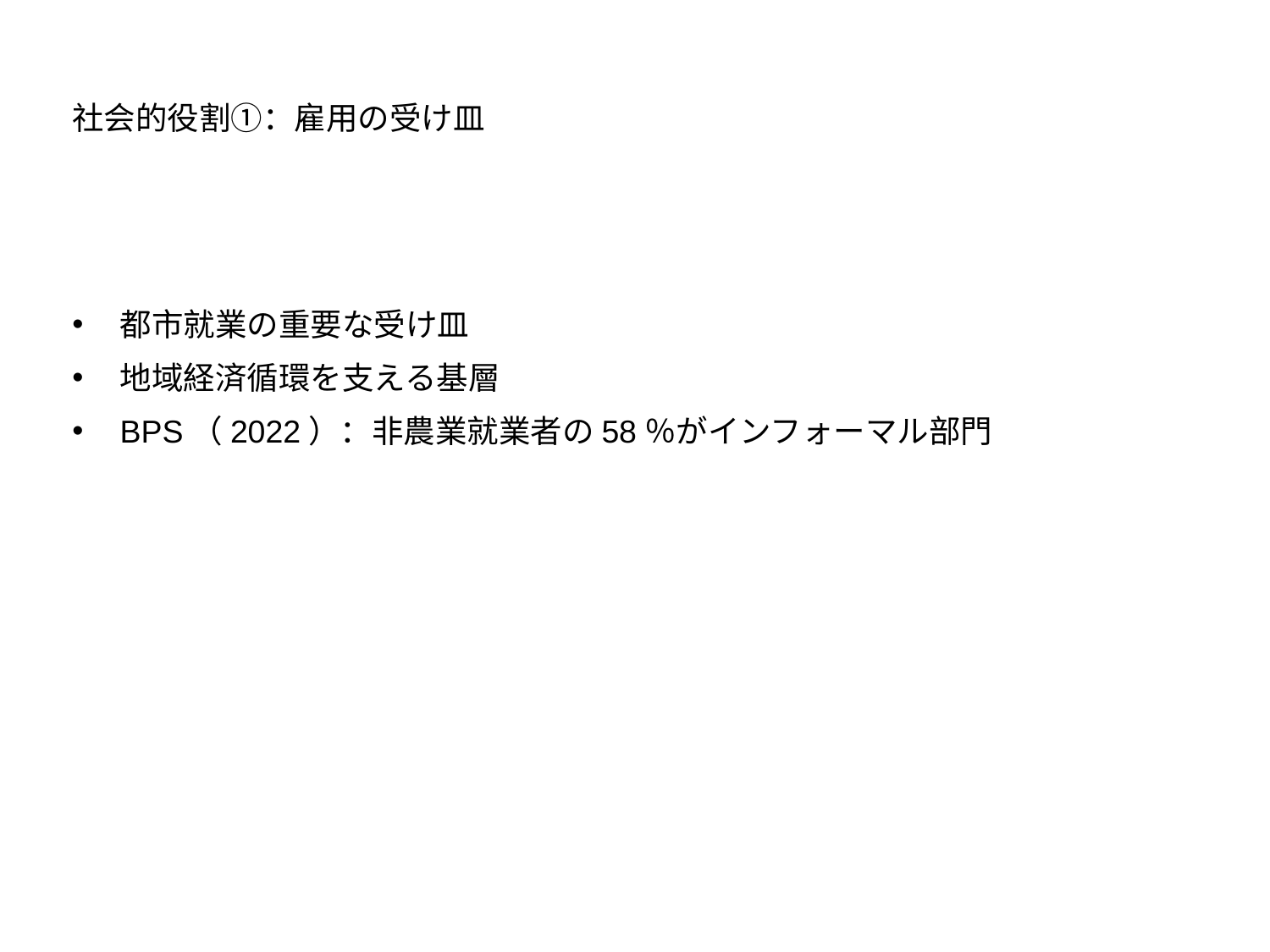

# 社会的役割①：雇用の受け皿

都市就業の重要な受け皿
地域経済循環を支える基層
BPS（2022）：非農業就業者の58％がインフォーマル部門